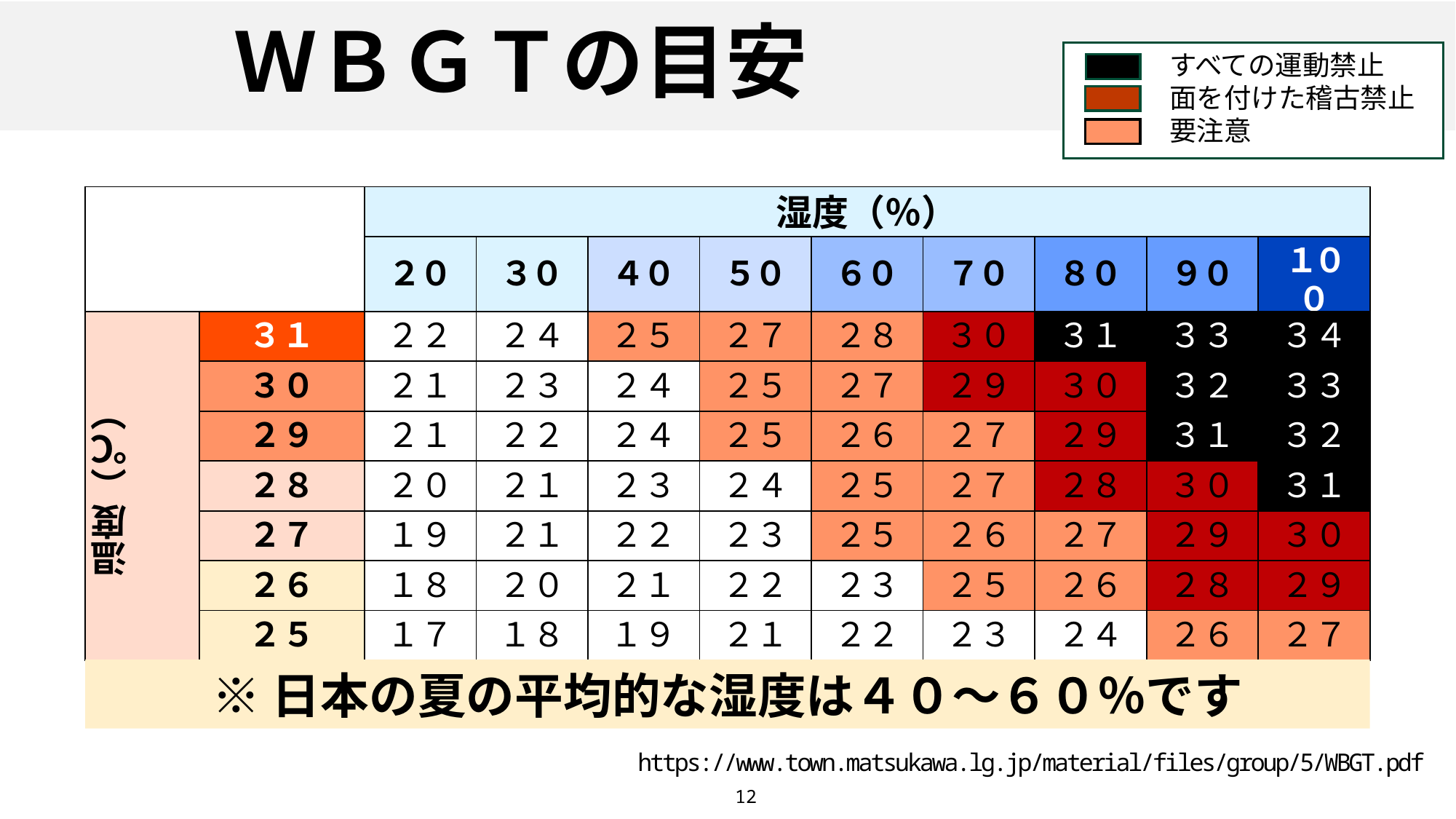

# ＷＢＧＴの目安

すべての運動禁止
面を付けた稽古禁止
要注意

|  |  | 湿度（％） |  |  |  |  |  |  |  |  |
| --- | --- | --- | --- | --- | --- | --- | --- | --- | --- | --- |
|  |  | ２０ | ３０ | ４０ | ５０ | ６０ | ７０ | ８０ | ９０ | １００ |
| 温度（℃） | ３１ | ２２ | ２４ | ２５ | ２７ | ２８ | ３０ | ３１ | ３３ | ３４ |
|  | ３０ | ２１ | ２３ | ２４ | ２５ | ２７ | ２９ | ３０ | ３２ | ３３ |
|  | ２９ | ２１ | ２２ | ２４ | ２５ | ２６ | ２７ | ２９ | ３１ | ３２ |
|  | ２８ | ２０ | ２１ | ２３ | ２４ | ２５ | ２７ | ２８ | ３０ | ３１ |
|  | ２７ | １９ | ２１ | ２２ | ２３ | ２５ | ２６ | ２７ | ２９ | ３０ |
|  | ２６ | １８ | ２０ | ２１ | ２２ | ２３ | ２５ | ２６ | ２８ | ２９ |
|  | ２５ | １７ | １８ | １９ | ２１ | ２２ | ２３ | ２４ | ２６ | ２７ |
※日本の夏の平均的な湿度は４０～６０％です
https://www.town.matsukawa.lg.jp/material/files/group/5/WBGT.pdf
12